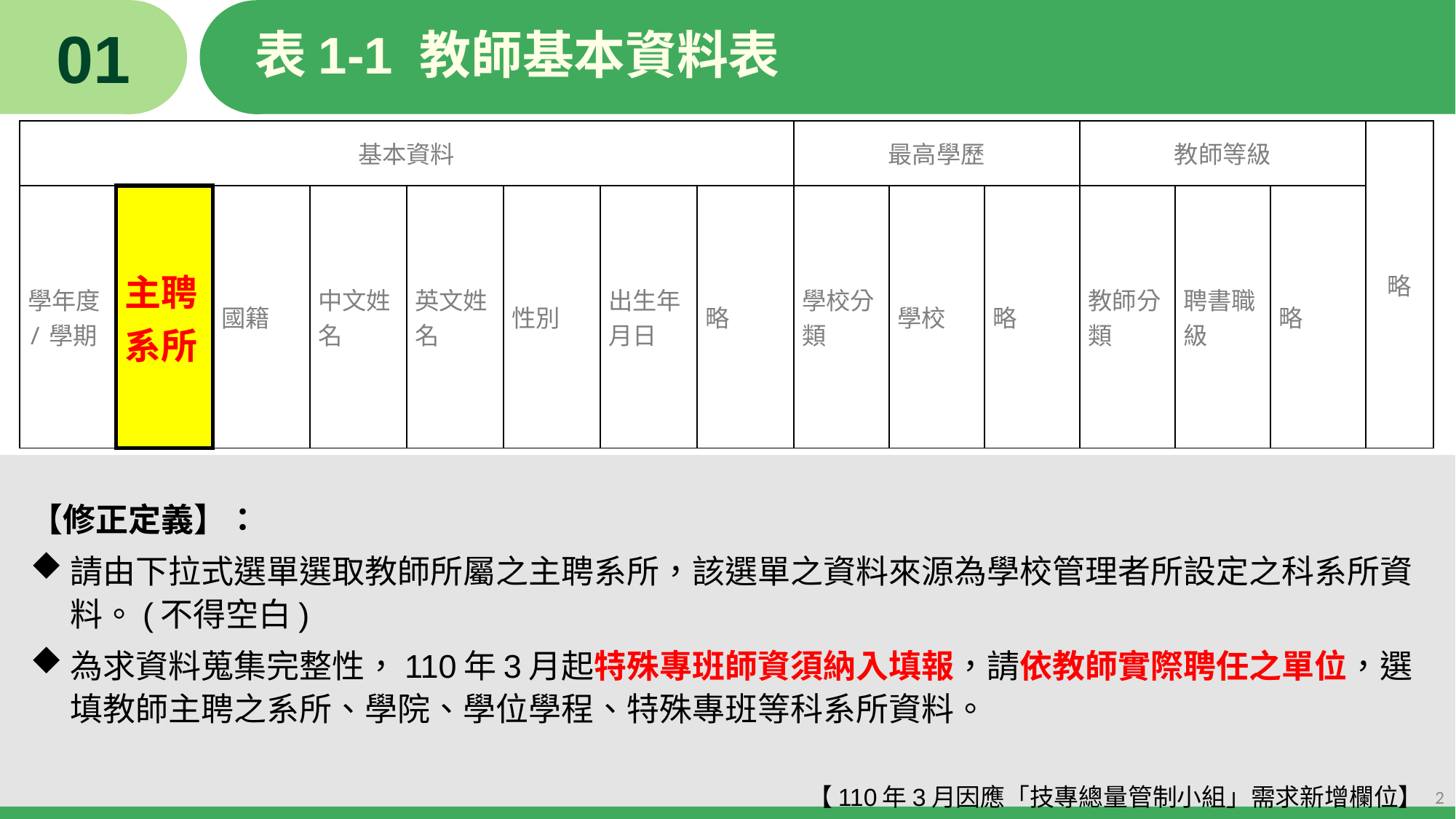

01
# 表1-1 教師基本資料表
| 基本資料 |  |  |  |  |  |  |  | 最高學歷 |  |  | 教師等級 |  |  | 略 |
| --- | --- | --- | --- | --- | --- | --- | --- | --- | --- | --- | --- | --- | --- | --- |
| 學年度/學期 | 主聘系所 | 國籍 | 中文姓名 | 英文姓名 | 性別 | 出生年月日 | 略 | 學校分類 | 學校 | 略 | 教師分類 | 聘書職級 | 略 |  |

【修正定義】：
請由下拉式選單選取教師所屬之主聘系所，該選單之資料來源為學校管理者所設定之科系所資料。(不得空白)
為求資料蒐集完整性，110年3月起特殊專班師資須納入填報，請依教師實際聘任之單位，選填教師主聘之系所、學院、學位學程、特殊專班等科系所資料。
【110年3月因應「技專總量管制小組」需求新增欄位】
2